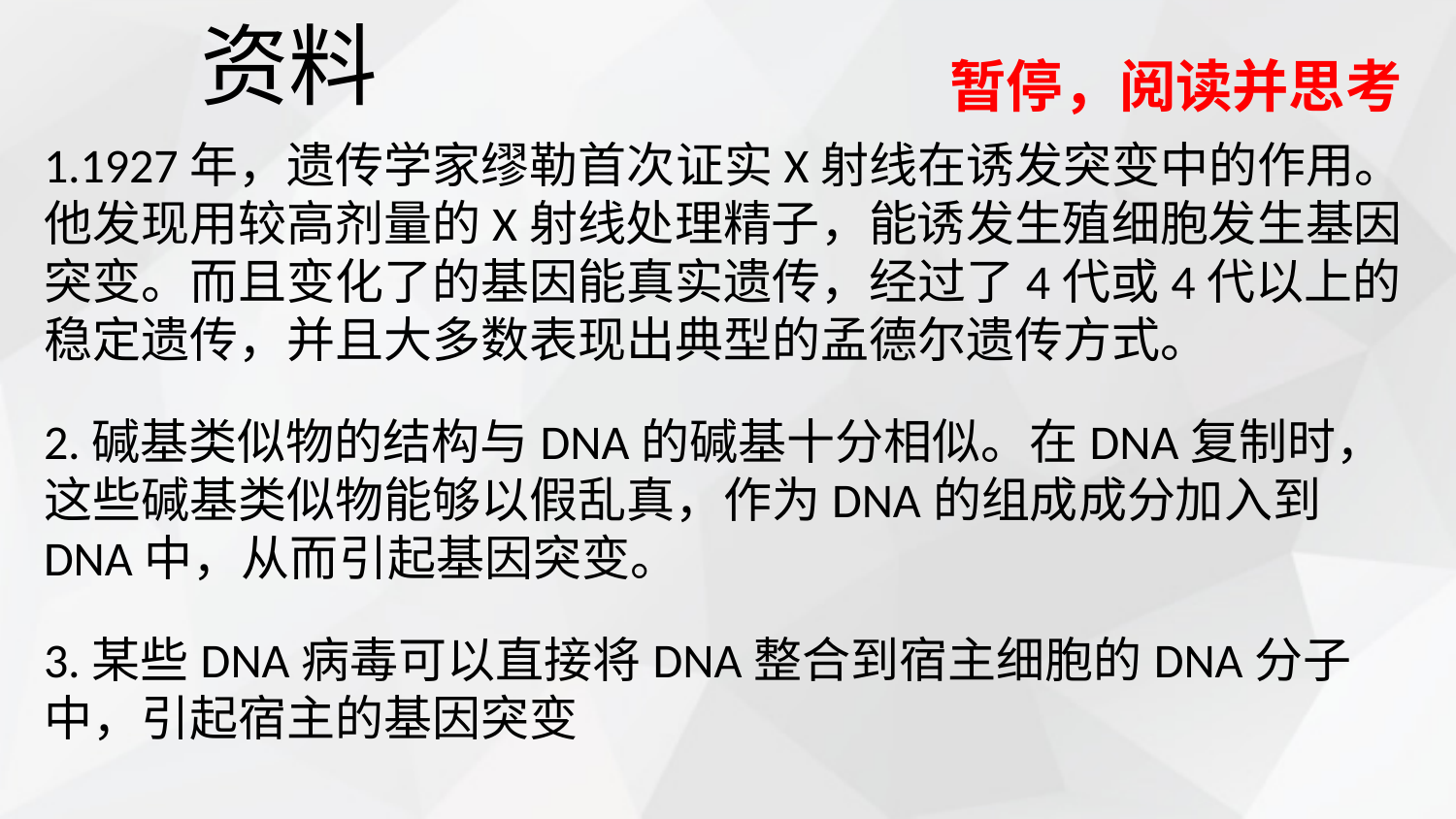

# 资料
暂停，阅读并思考

1.1927年，遗传学家缪勒首次证实X射线在诱发突变中的作用。他发现用较高剂量的X射线处理精子，能诱发生殖细胞发生基因突变。而且变化了的基因能真实遗传，经过了4代或4代以上的稳定遗传，并且大多数表现出典型的孟德尔遗传方式。

2.碱基类似物的结构与DNA的碱基十分相似。在DNA复制时，这些碱基类似物能够以假乱真，作为DNA的组成成分加入到DNA中，从而引起基因突变。

3.某些DNA病毒可以直接将DNA整合到宿主细胞的DNA分子中，引起宿主的基因突变